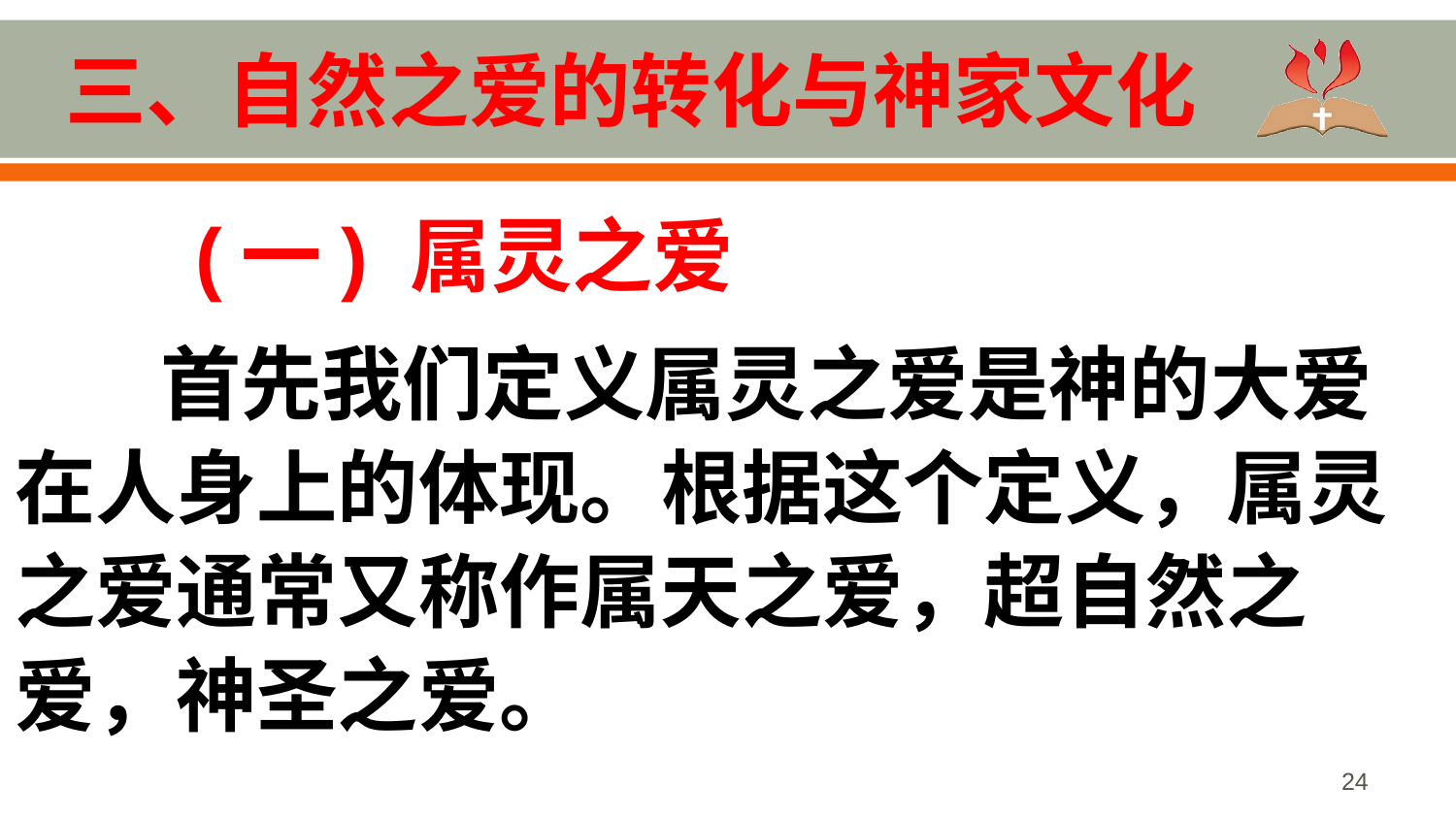

# 三、自然之爱的转化与神家文化
        (一) 属灵之爱
首先我们定义属灵之爱是神的大爱在人身上的体现。根据这个定义，属灵之爱通常又称作属天之爱，超自然之爱，神圣之爱。

24